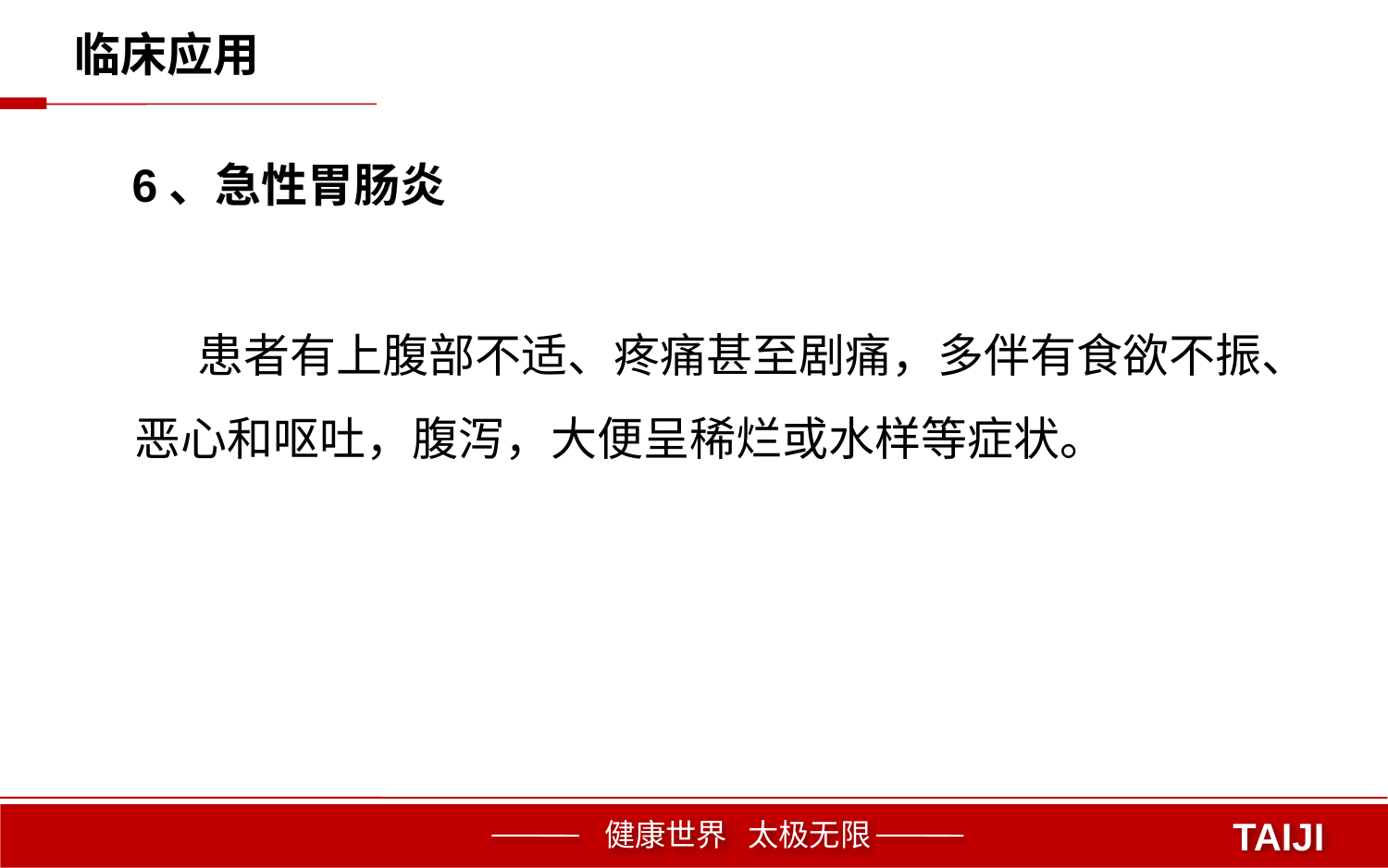

临床应用
6、急性胃肠炎
     患者有上腹部不适、疼痛甚至剧痛，多伴有食欲不振、恶心和呕吐，腹泻，大便呈稀烂或水样等症状。